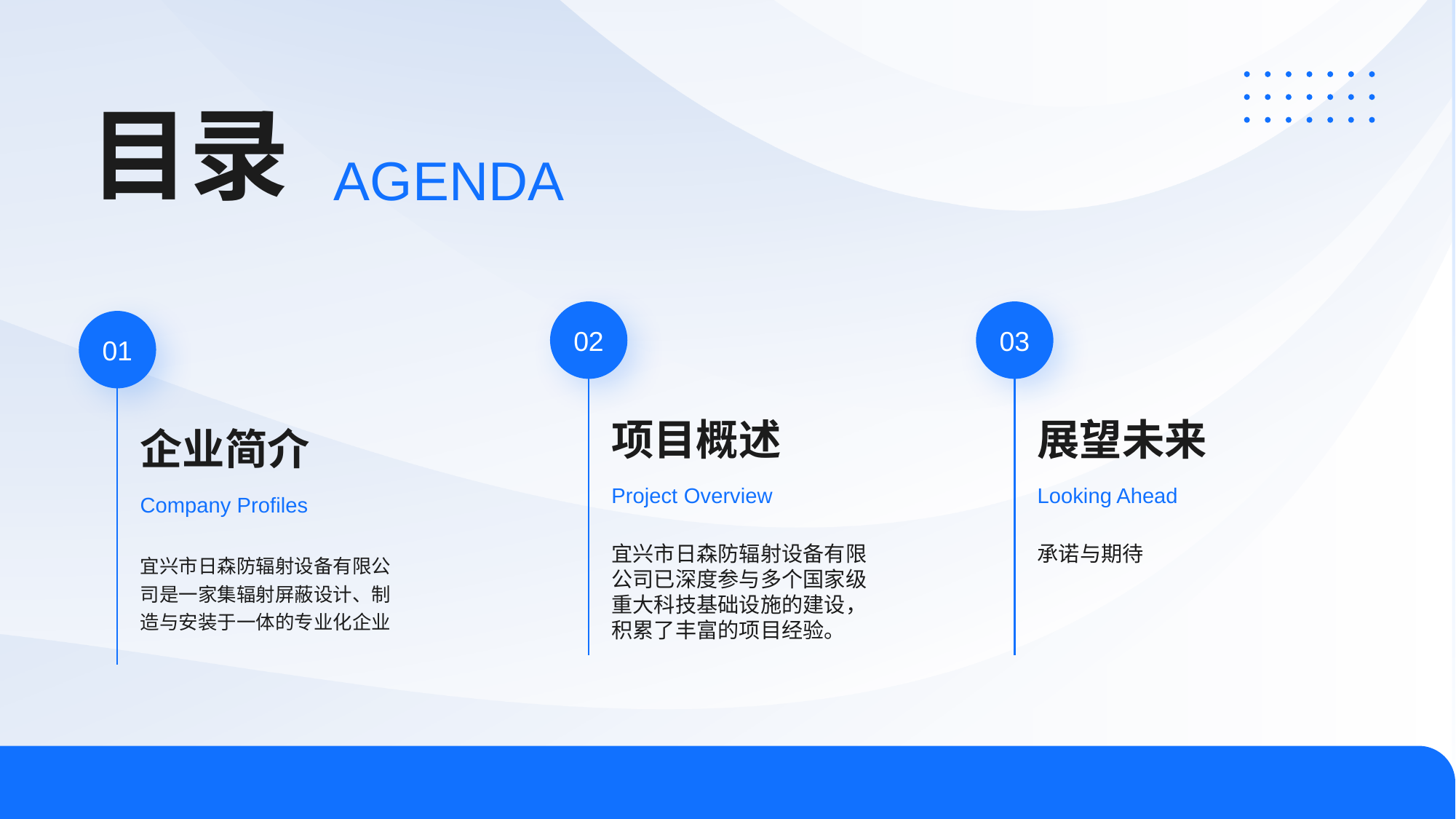

目录
AGENDA
02
项目概述
Project Overview
宜兴市日森防辐射设备有限公司已深度参与多个国家级重大科技基础设施的建设，积累了丰富的项目经验。
03
展望未来
Looking Ahead
承诺与期待
01
企业简介
Company Profiles
宜兴市日森防辐射设备有限公司是一家集辐射屏蔽设计、制造与安装于一体的专业化企业